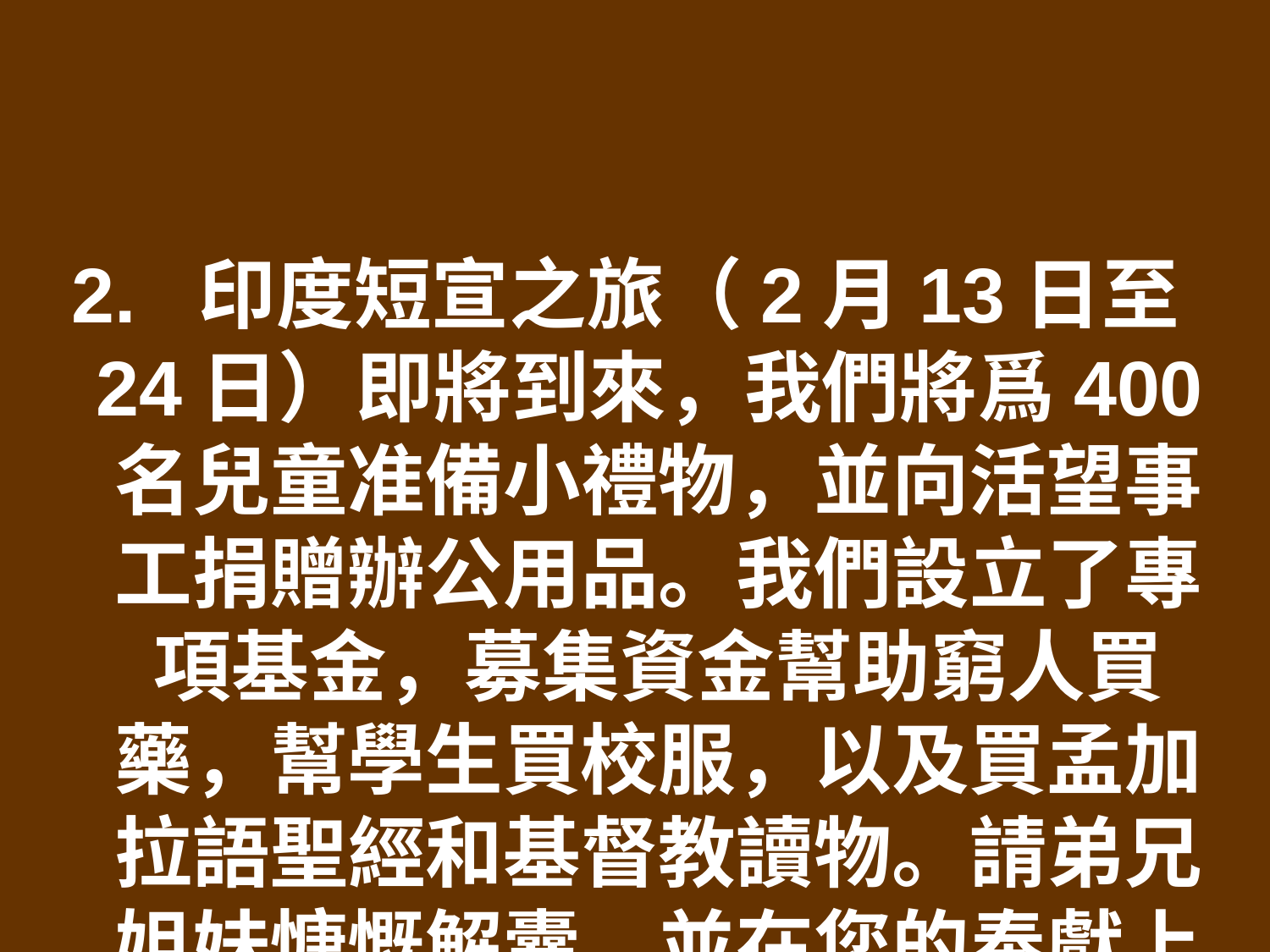

2.  印度短宣之旅（2月13日至24日）即將到來，我們將爲400名兒童准備小禮物，並向活望事工捐贈辦公用品。我們設立了專項基金，募集資金幫助窮人買藥，幫學生買校服，以及買孟加拉語聖經和基督教讀物。請弟兄姐妹慷慨解囊，並在您的奉獻上注明“印度宣教 2024”。